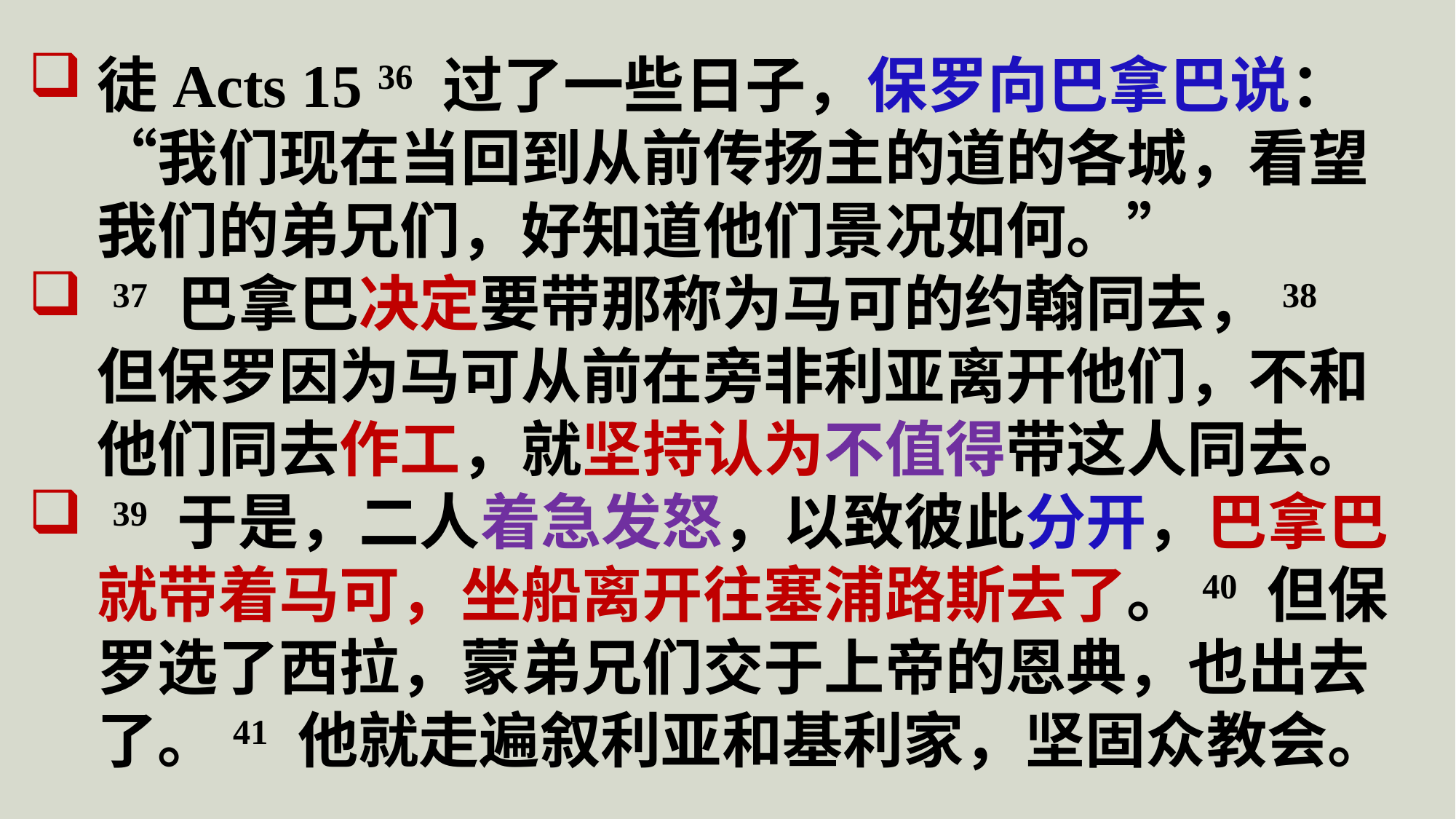

徒Acts 15 36 过了一些日子，保罗向巴拿巴说：“我们现在当回到从前传扬主的道的各城，看望我们的弟兄们，好知道他们景况如何。”
 37 巴拿巴决定要带那称为马可的约翰同去，38 但保罗因为马可从前在旁非利亚离开他们，不和他们同去作工，就坚持认为不值得带这人同去。
 39 于是，二人着急发怒，以致彼此分开，巴拿巴就带着马可，坐船离开往塞浦路斯去了。40 但保罗选了西拉，蒙弟兄们交于上帝的恩典，也出去了。41 他就走遍叙利亚和基利家，坚固众教会。